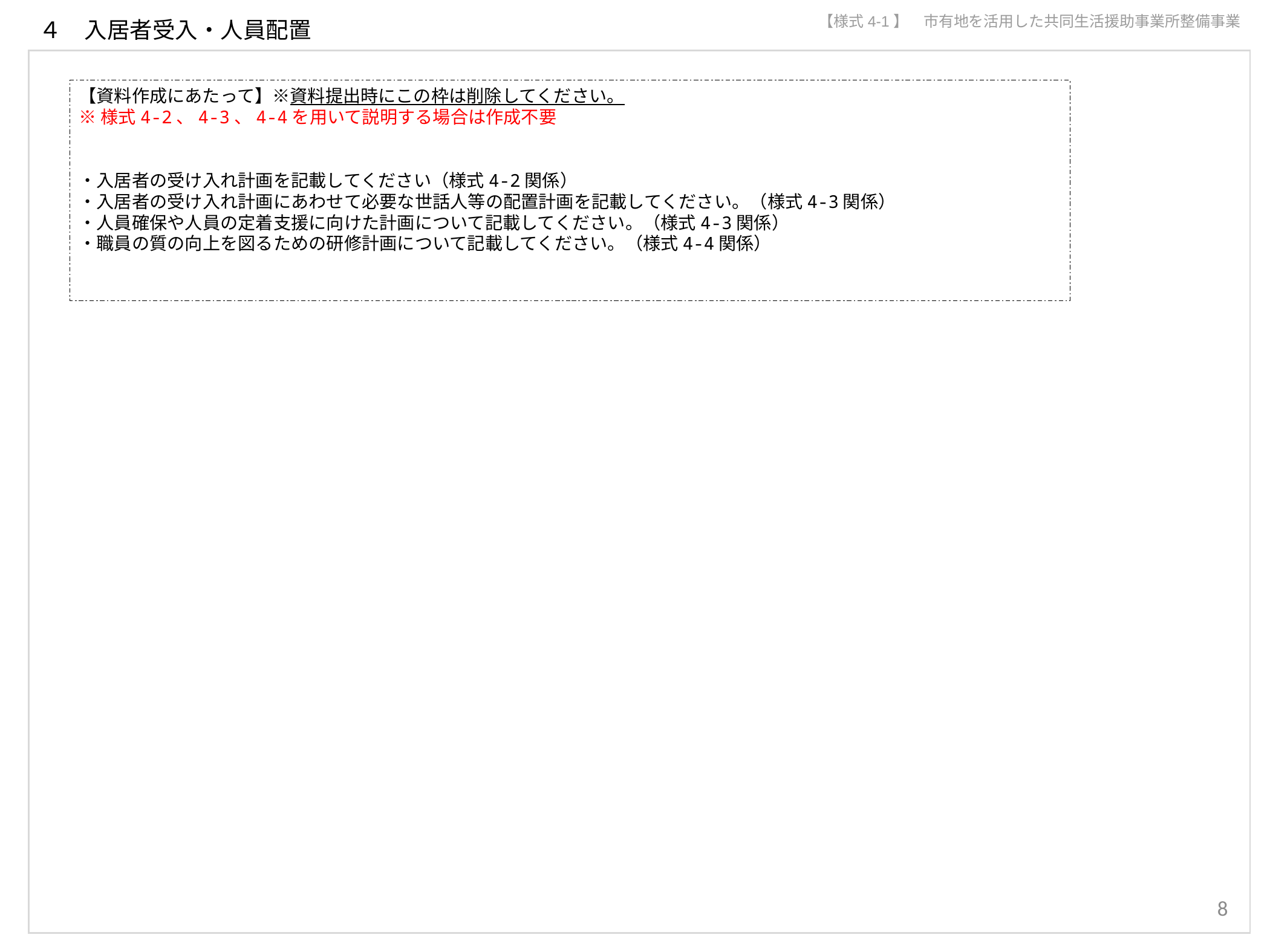

【様式4-1】　市有地を活用した共同生活援助事業所整備事業
４　入居者受入・人員配置

【資料作成にあたって】※資料提出時にこの枠は削除してください。
※様式4-2、4-3、4-4を用いて説明する場合は作成不要

・入居者の受け入れ計画を記載してください（様式4-2関係）
・入居者の受け入れ計画にあわせて必要な世話人等の配置計画を記載してください。（様式4-3関係）
・人員確保や人員の定着支援に向けた計画について記載してください。（様式4-3関係）
・職員の質の向上を図るための研修計画について記載してください。（様式4-4関係）

8